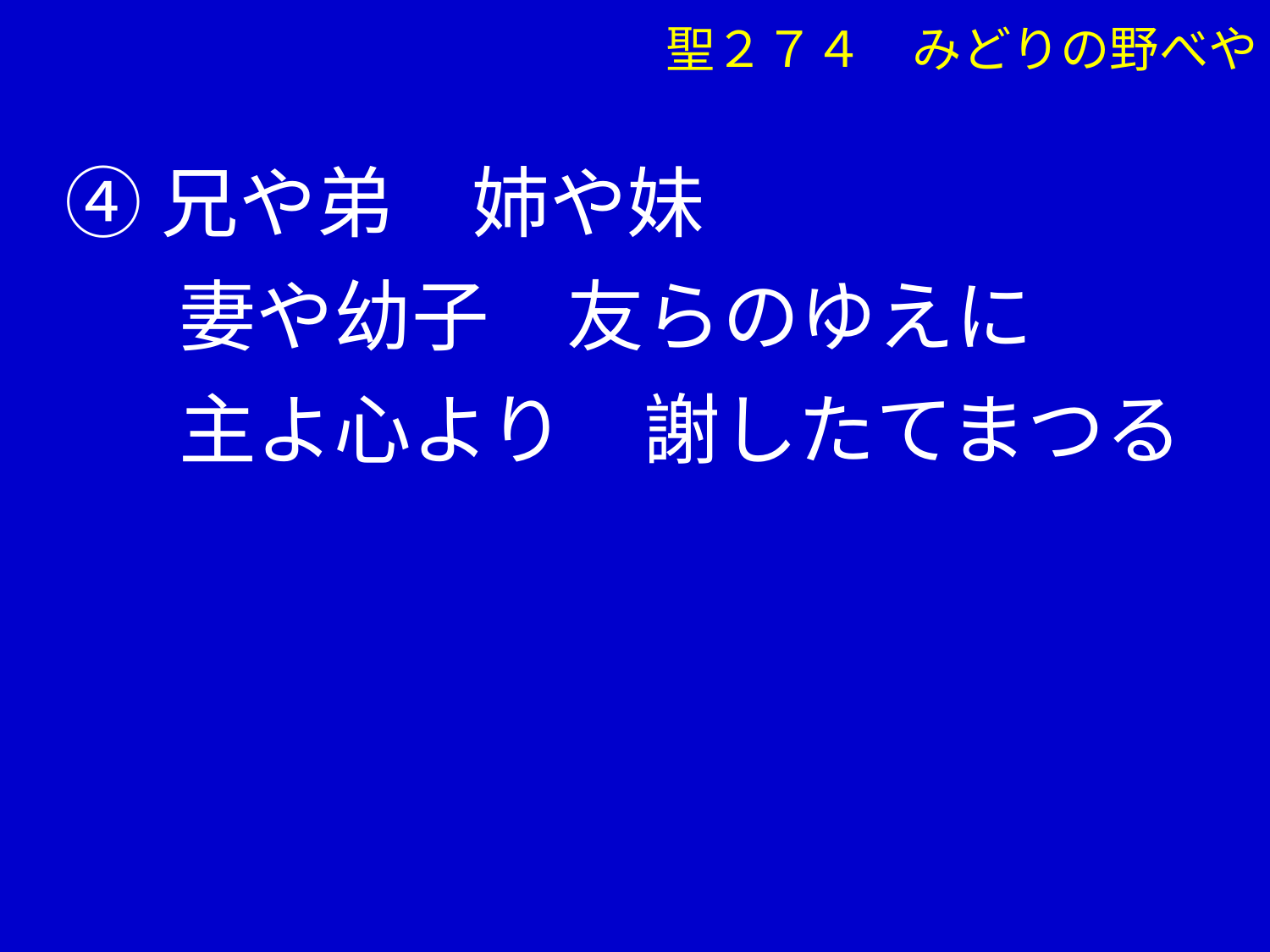

聖２７４　みどりの野べや
④兄や弟　姉や妹
 　妻や幼子　友らのゆえに
 　主よ心より　謝したてまつる